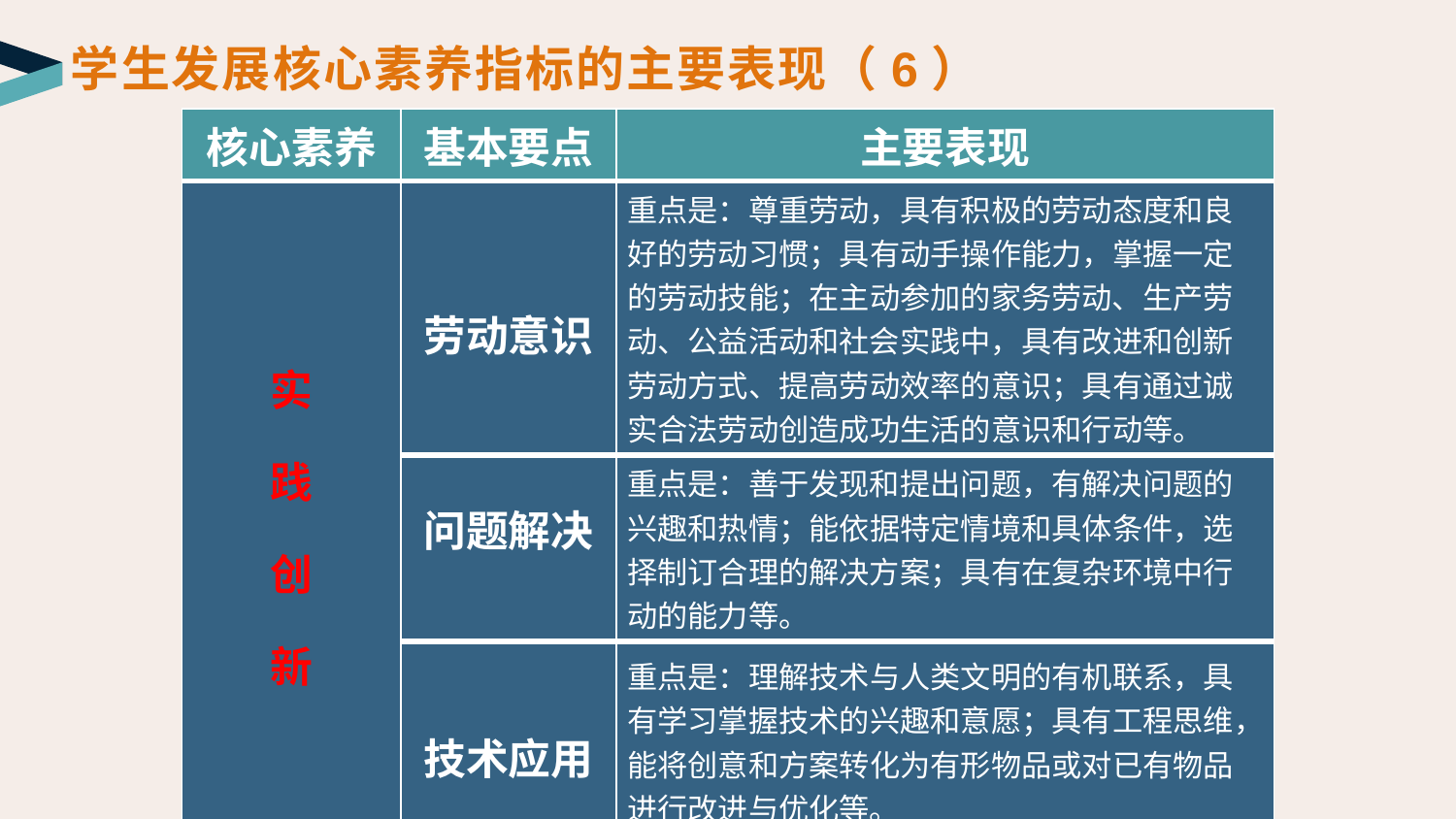

学生发展核心素养指标的主要表现（6）

| 核心素养 | 基本要点 | 主要表现 |
| --- | --- | --- |
| 实 践 创 新 | 劳动意识 | 重点是：尊重劳动，具有积极的劳动态度和良好的劳动习惯；具有动手操作能力，掌握一定的劳动技能；在主动参加的家务劳动、生产劳动、公益活动和社会实践中，具有改进和创新劳动方式、提高劳动效率的意识；具有通过诚实合法劳动创造成功生活的意识和行动等。 |
|  | 问题解决 | 重点是：善于发现和提出问题，有解决问题的兴趣和热情；能依据特定情境和具体条件，选择制订合理的解决方案；具有在复杂环境中行动的能力等。 |
|  | 技术应用 | 重点是：理解技术与人类文明的有机联系，具有学习掌握技术的兴趣和意愿；具有工程思维，能将创意和方案转化为有形物品或对已有物品进行改进与优化等。 |